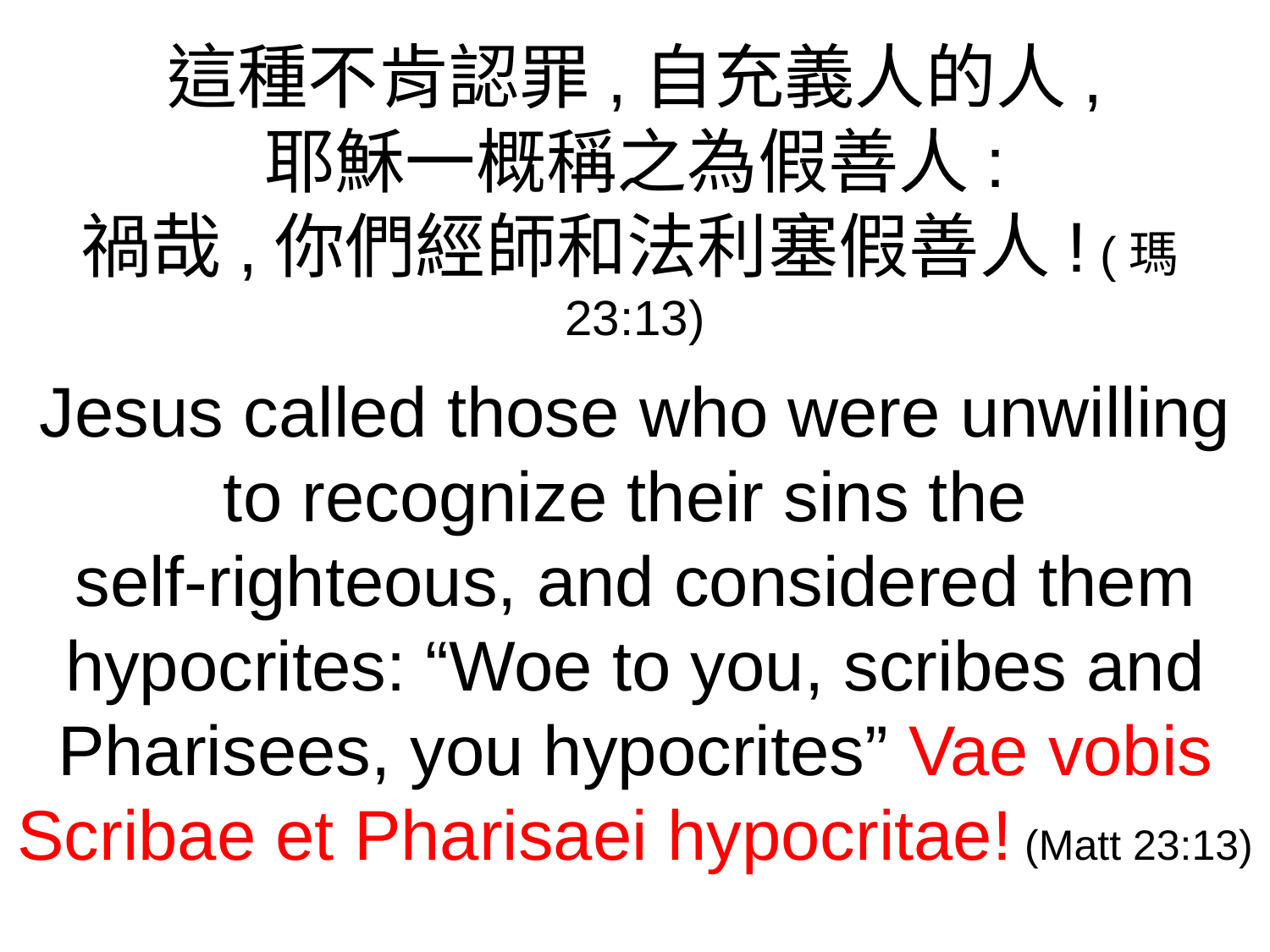

這種不肯認罪,自充義人的人,
耶穌一概稱之為假善人:
禍哉,你們經師和法利塞假善人! (瑪23:13)
Jesus called those who were unwilling to recognize their sins the
self-righteous, and considered them hypocrites: “Woe to you, scribes and Pharisees, you hypocrites” Vae vobis Scribae et Pharisaei hypocritae! (Matt 23:13)